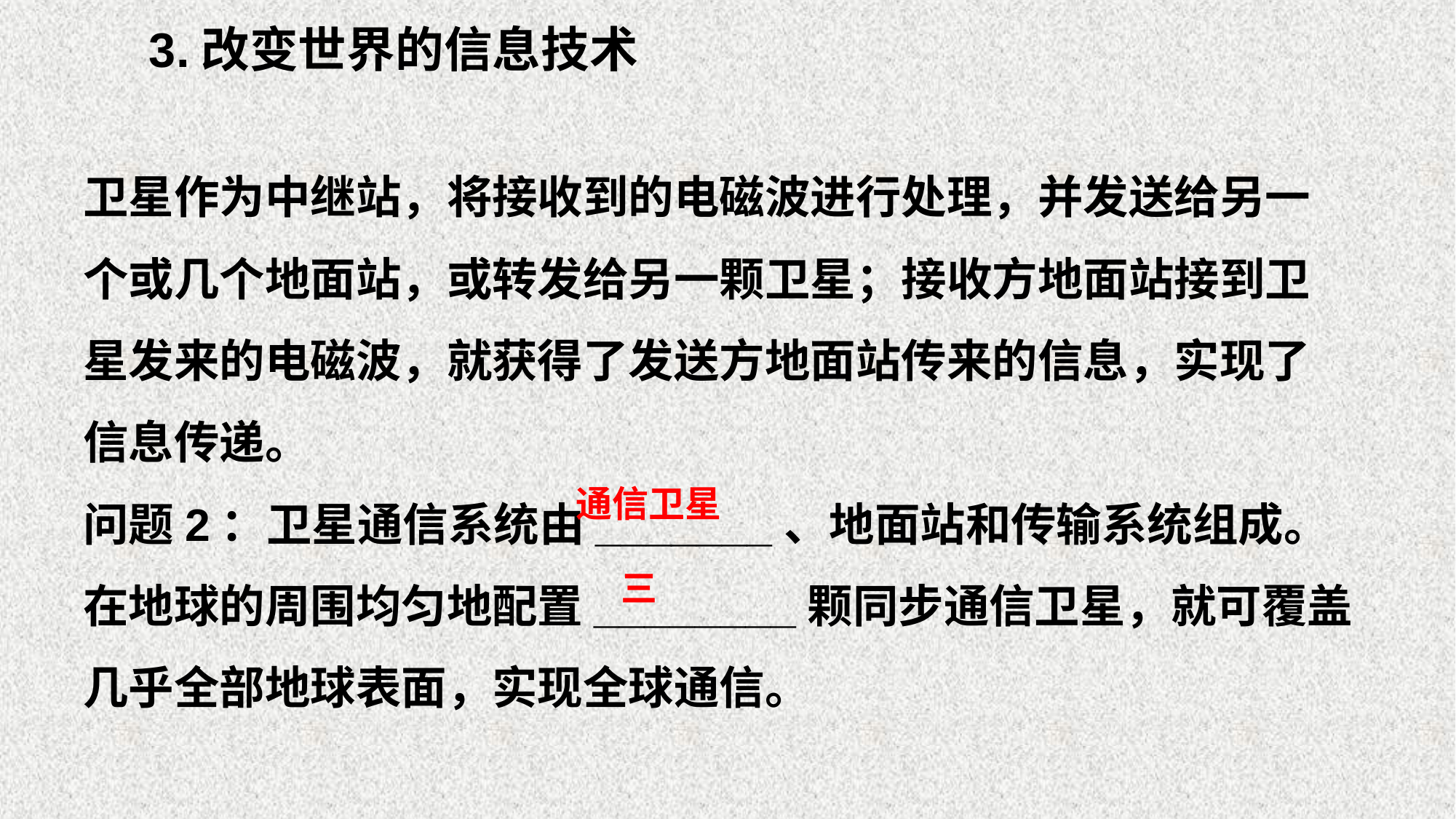

3.改变世界的信息技术
卫星作为中继站，将接收到的电磁波进行处理，并发送给另一个或几个地面站，或转发给另一颗卫星；接收方地面站接到卫星发来的电磁波，就获得了发送方地面站传来的信息，实现了信息传递。
问题2：卫星通信系统由_______、地面站和传输系统组成。在地球的周围均匀地配置________颗同步通信卫星，就可覆盖几乎全部地球表面，实现全球通信。
通信卫星
三